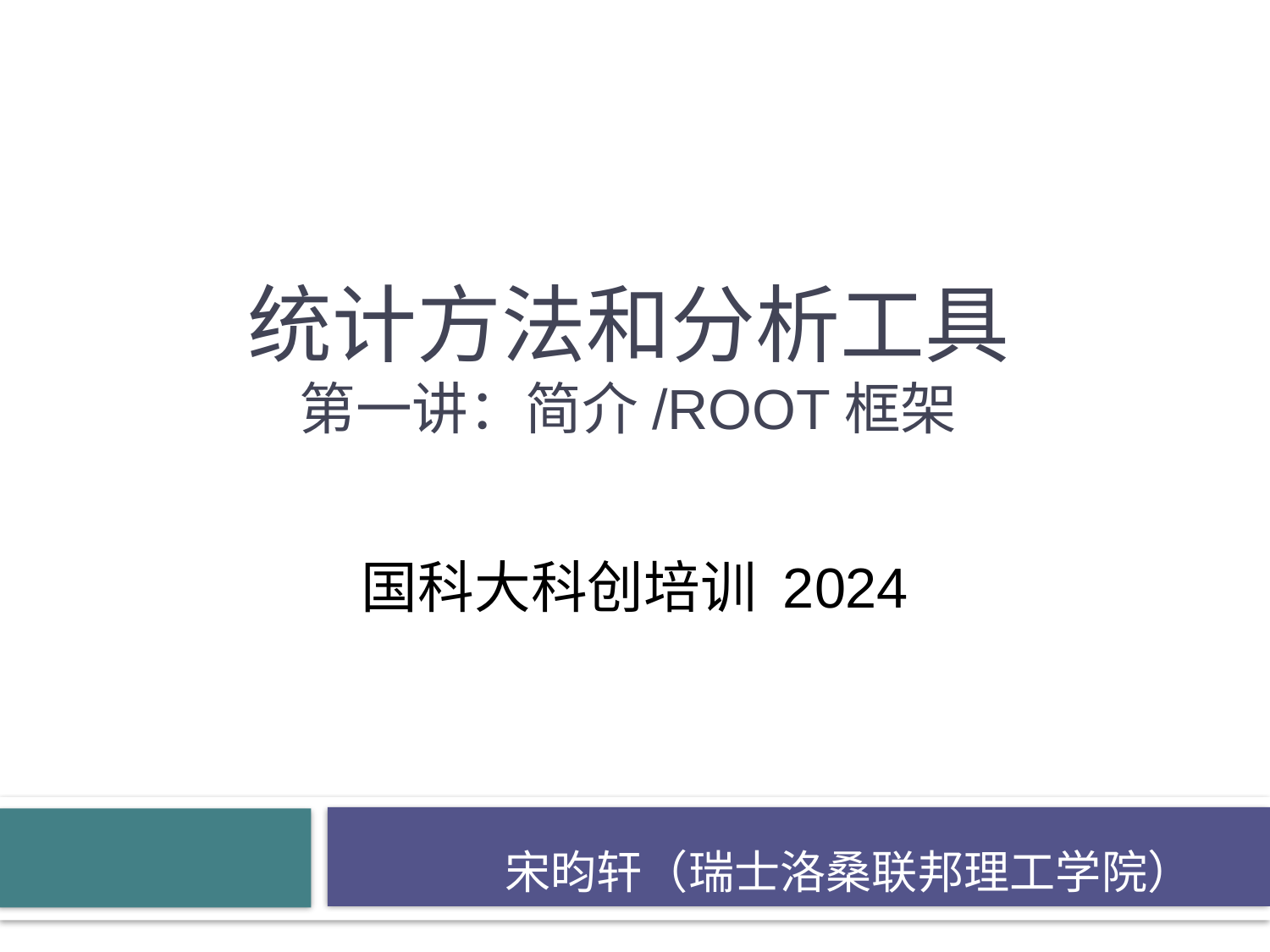

# 统计方法和分析工具 第一讲：简介/ROOT框架
国科大科创培训 2024
宋昀轩（瑞士洛桑联邦理工学院）